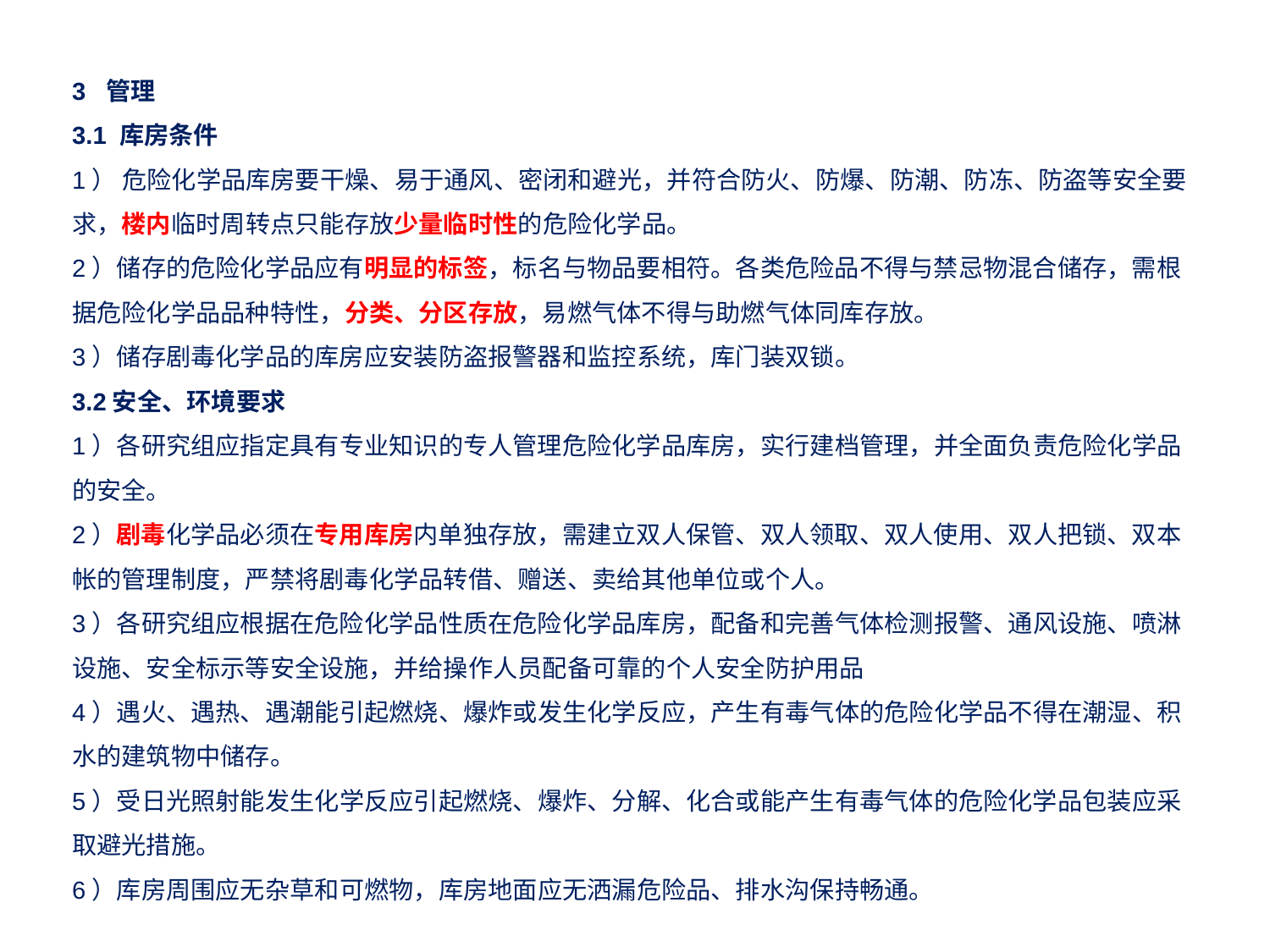

3  管理
3.1 库房条件
1） 危险化学品库房要干燥、易于通风、密闭和避光，并符合防火、防爆、防潮、防冻、防盗等安全要求，楼内临时周转点只能存放少量临时性的危险化学品。
2）储存的危险化学品应有明显的标签，标名与物品要相符。各类危险品不得与禁忌物混合储存，需根据危险化学品品种特性，分类、分区存放，易燃气体不得与助燃气体同库存放。
3）储存剧毒化学品的库房应安装防盗报警器和监控系统，库门装双锁。
3.2安全、环境要求
1）各研究组应指定具有专业知识的专人管理危险化学品库房，实行建档管理，并全面负责危险化学品的安全。
2）剧毒化学品必须在专用库房内单独存放，需建立双人保管、双人领取、双人使用、双人把锁、双本帐的管理制度，严禁将剧毒化学品转借、赠送、卖给其他单位或个人。
3）各研究组应根据在危险化学品性质在危险化学品库房，配备和完善气体检测报警、通风设施、喷淋设施、安全标示等安全设施，并给操作人员配备可靠的个人安全防护用品
4）遇火、遇热、遇潮能引起燃烧、爆炸或发生化学反应，产生有毒气体的危险化学品不得在潮湿、积水的建筑物中储存。
5）受日光照射能发生化学反应引起燃烧、爆炸、分解、化合或能产生有毒气体的危险化学品包装应采取避光措施。
6）库房周围应无杂草和可燃物，库房地面应无洒漏危险品、排水沟保持畅通。